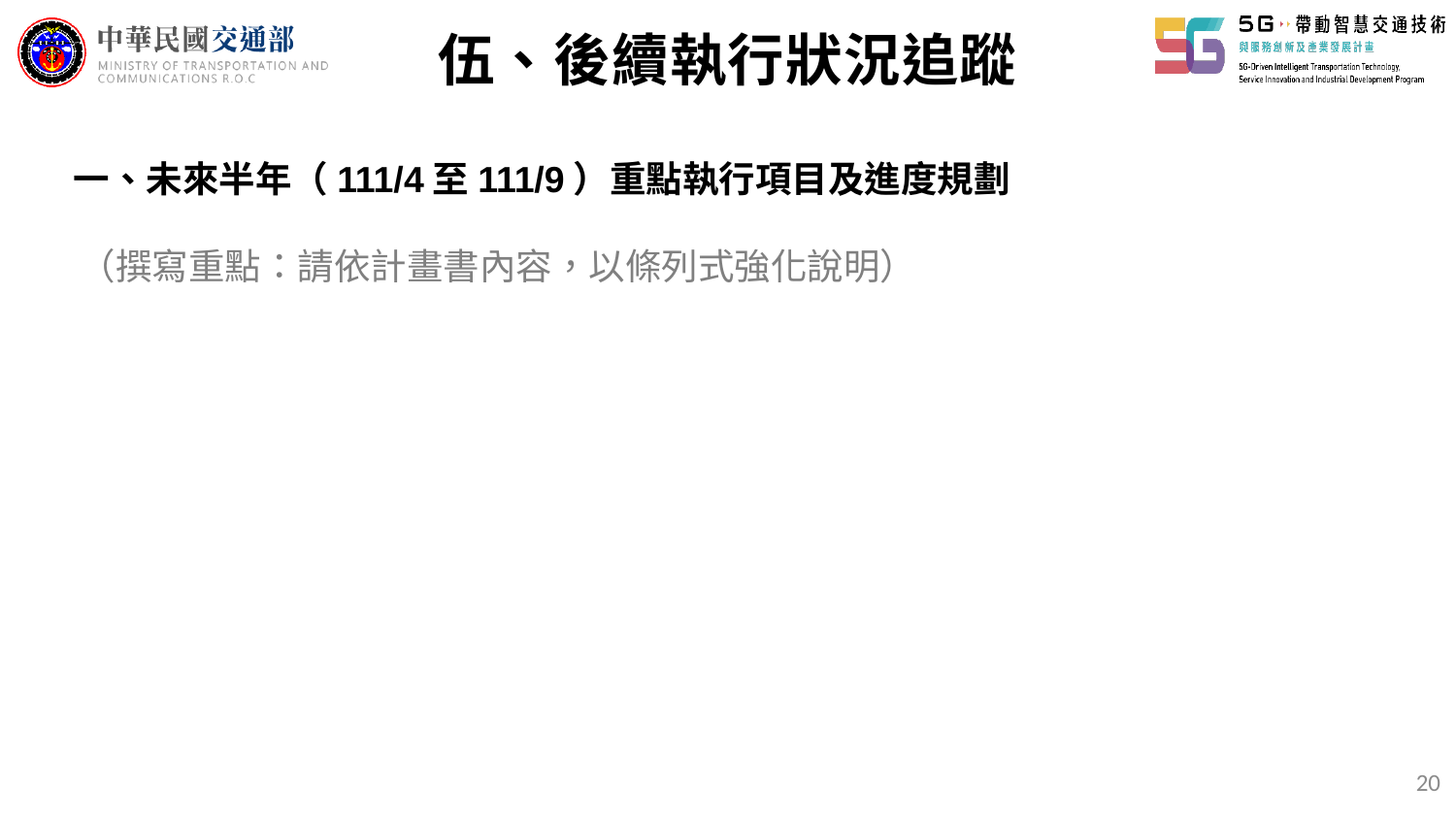

伍、後續執行狀況追蹤
一、未來半年（111/4至111/9）重點執行項目及進度規劃
（撰寫重點：請依計畫書內容，以條列式強化說明）
20